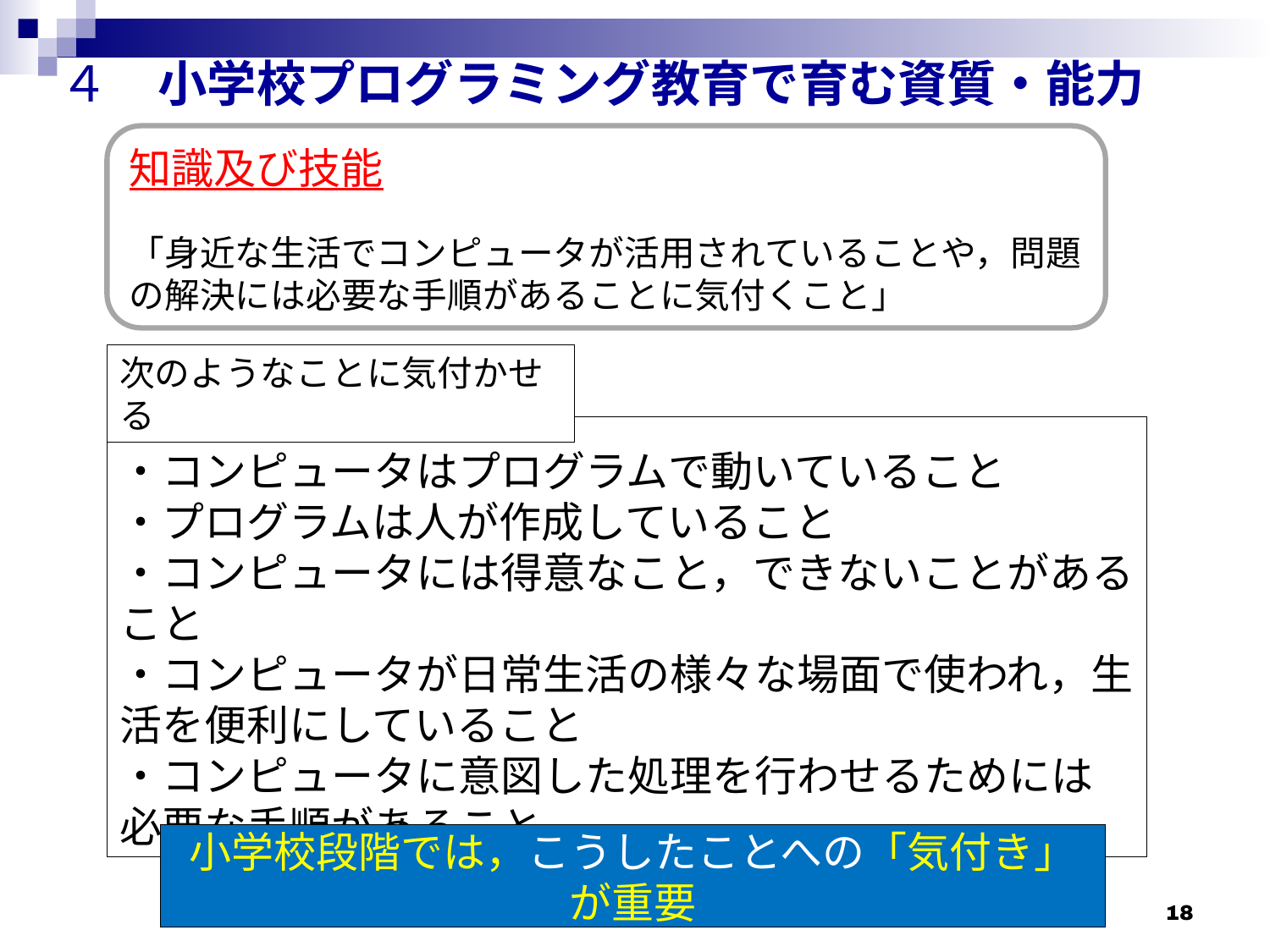

４　小学校プログラミング教育で育む資質・能力

知識及び技能

「身近な生活でコンピュータが活用されていることや，問題の解決には必要な手順があることに気付くこと」
次のようなことに気付かせる

・コンピュータはプログラムで動いていること
・プログラムは人が作成していること
・コンピュータには得意なこと，できないことがあること
・コンピュータが日常生活の様々な場面で使われ，生活を便利にしていること
・コンピュータに意図した処理を行わせるためには必要な手順があること
小学校段階では，こうしたことへの「気付き」が重要
18